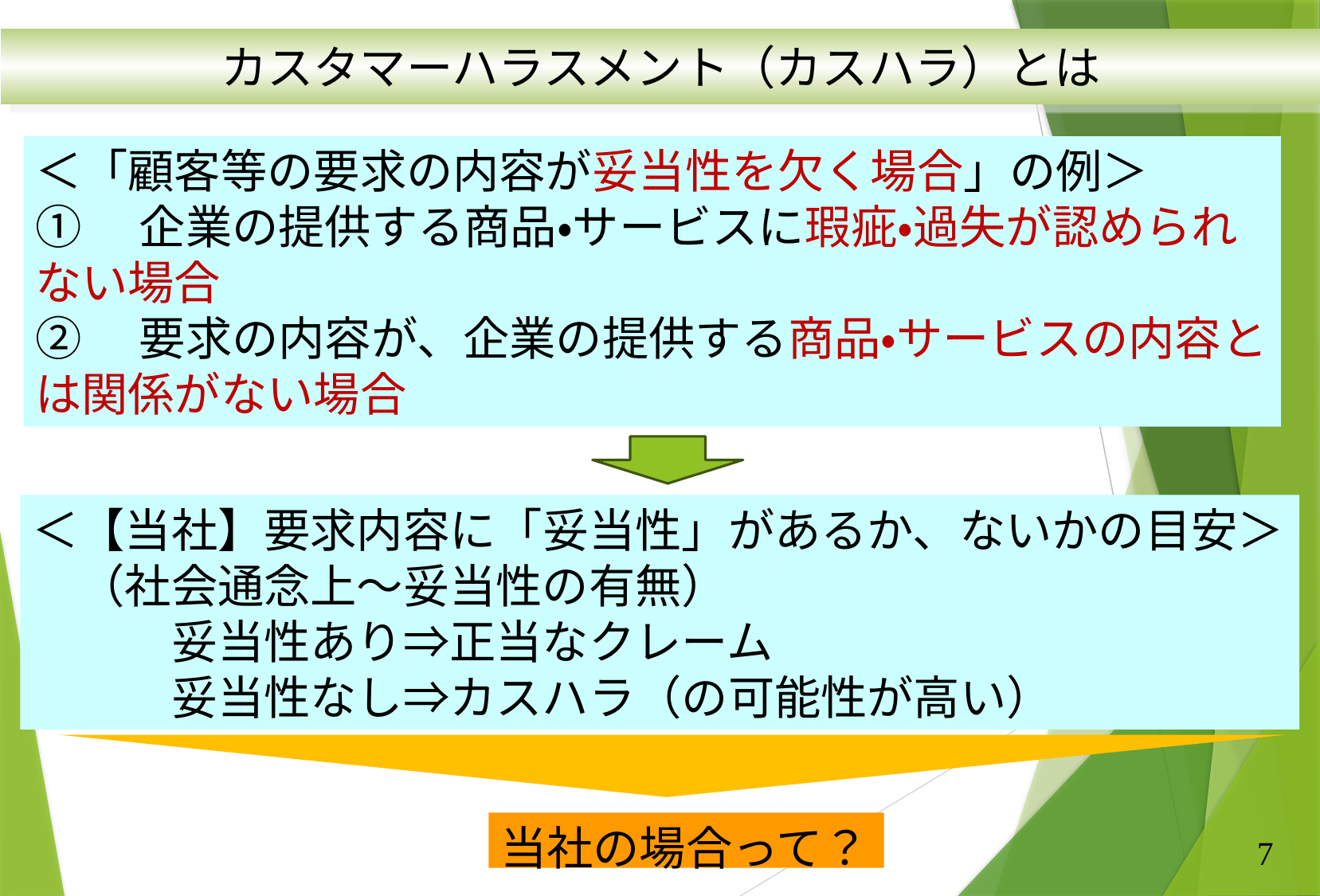

カスタマーハラスメント（カスハラ）とは
＜「顧客等の要求の内容が妥当性を欠く場合」の例＞
①　企業の提供する商品・サービスに瑕疵・過失が認められない場合
②　要求の内容が、企業の提供する商品・サービスの内容とは関係がない場合

＜【当社】要求内容に「妥当性」があるか、ないかの目安＞
　（社会通念上～妥当性の有無）
　　　妥当性あり⇒正当なクレーム
　　　妥当性なし⇒カスハラ（の可能性が高い）

当社の場合って？
7